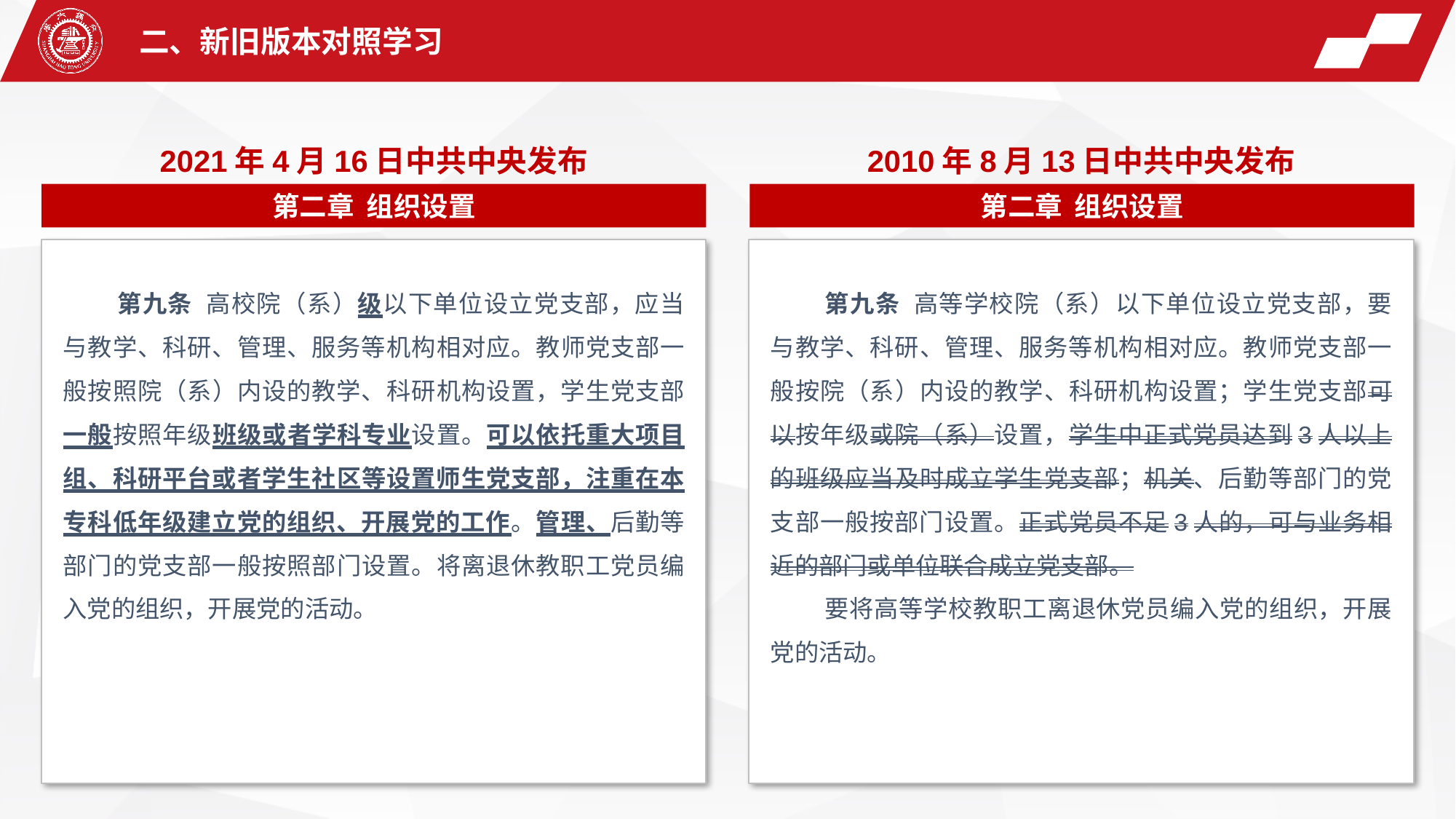

二、新旧版本对照学习
2021年4月16日中共中央发布
2010年8月13日中共中央发布
第二章  组织设置
第二章  组织设置

第九条  高校院（系）级以下单位设立党支部，应当与教学、科研、管理、服务等机构相对应。教师党支部一般按照院（系）内设的教学、科研机构设置，学生党支部一般按照年级班级或者学科专业设置。可以依托重大项目组、科研平台或者学生社区等设置师生党支部，注重在本专科低年级建立党的组织、开展党的工作。管理、后勤等部门的党支部一般按照部门设置。将离退休教职工党员编入党的组织，开展党的活动。

第九条  高等学校院（系）以下单位设立党支部，要与教学、科研、管理、服务等机构相对应。教师党支部一般按院（系）内设的教学、科研机构设置；学生党支部可以按年级或院（系）设置，学生中正式党员达到3人以上的班级应当及时成立学生党支部；机关、后勤等部门的党支部一般按部门设置。正式党员不足3人的，可与业务相近的部门或单位联合成立党支部。
要将高等学校教职工离退休党员编入党的组织，开展党的活动。